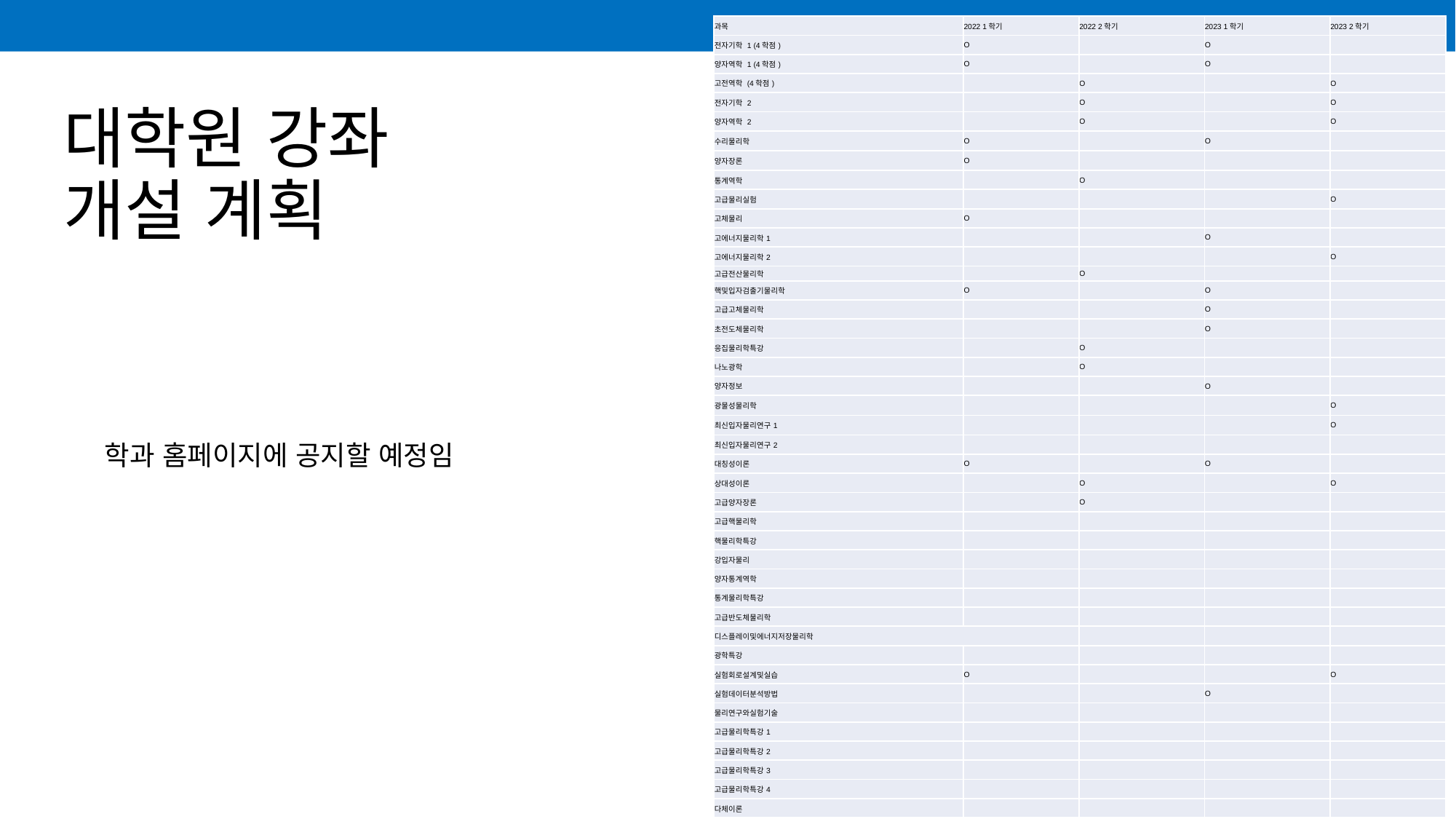

| 과목 | 2022 1학기 | 2022 2학기 | 2023 1학기 | 2023 2학기 |
| --- | --- | --- | --- | --- |
| 전자기학 1 (4학점) | O |  | O |  |
| 양자역학 1 (4학점) | O |  | O |  |
| 고전역학 (4학점) |  | O |  | O |
| 전자기학 2 |  | O |  | O |
| 양자역학 2 |  | O |  | O |
| 수리물리학 | O |  | O |  |
| 양자장론 | O |  |  |  |
| 통계역학 |  | O |  |  |
| 고급물리실험 |  |  |  | O |
| 고체물리 | O |  |  |  |
| 고에너지물리학1 |  |  | O |  |
| 고에너지물리학2 |  |  |  | O |
| 고급전산물리학 |  | O |  |  |
| 핵및입자검출기물리학 | O |  | O |  |
| 고급고체물리학 |  |  | O |  |
| 초전도체물리학 |  |  | O |  |
| 응집물리학특강 |  | O |  |  |
| 나노광학 |  | O |  |  |
| 양자정보 |  |  | O |  |
| 광물성물리학 |  |  |  | O |
| 최신입자물리연구1 |  |  |  | O |
| 최신입자물리연구2 |  |  |  |  |
| 대칭성이론 | O |  | O |  |
| 상대성이론 |  | O |  | O |
| 고급양자장론 |  | O |  |  |
| 고급핵물리학 |  |  |  |  |
| 핵물리학특강 |  |  |  |  |
| 강입자물리 |  |  |  |  |
| 양자통계역학 |  |  |  |  |
| 통계물리학특강 |  |  |  |  |
| 고급반도체물리학 |  |  |  |  |
| 디스플레이및에너지저장물리학 |  |  |  |  |
| 광학특강 |  |  |  |  |
| 실험회로설계및실습 | O |  |  | O |
| 실험데이터분석방법 |  |  | O |  |
| 물리연구와실험기술 |  |  |  |  |
| 고급물리학특강1 |  |  |  |  |
| 고급물리학특강2 |  |  |  |  |
| 고급물리학특강3 |  |  |  |  |
| 고급물리학특강4 |  |  |  |  |
| 다체이론 |  |  |  |  |
# 대학원 강좌 개설 계획
학과 홈페이지에 공지할 예정임